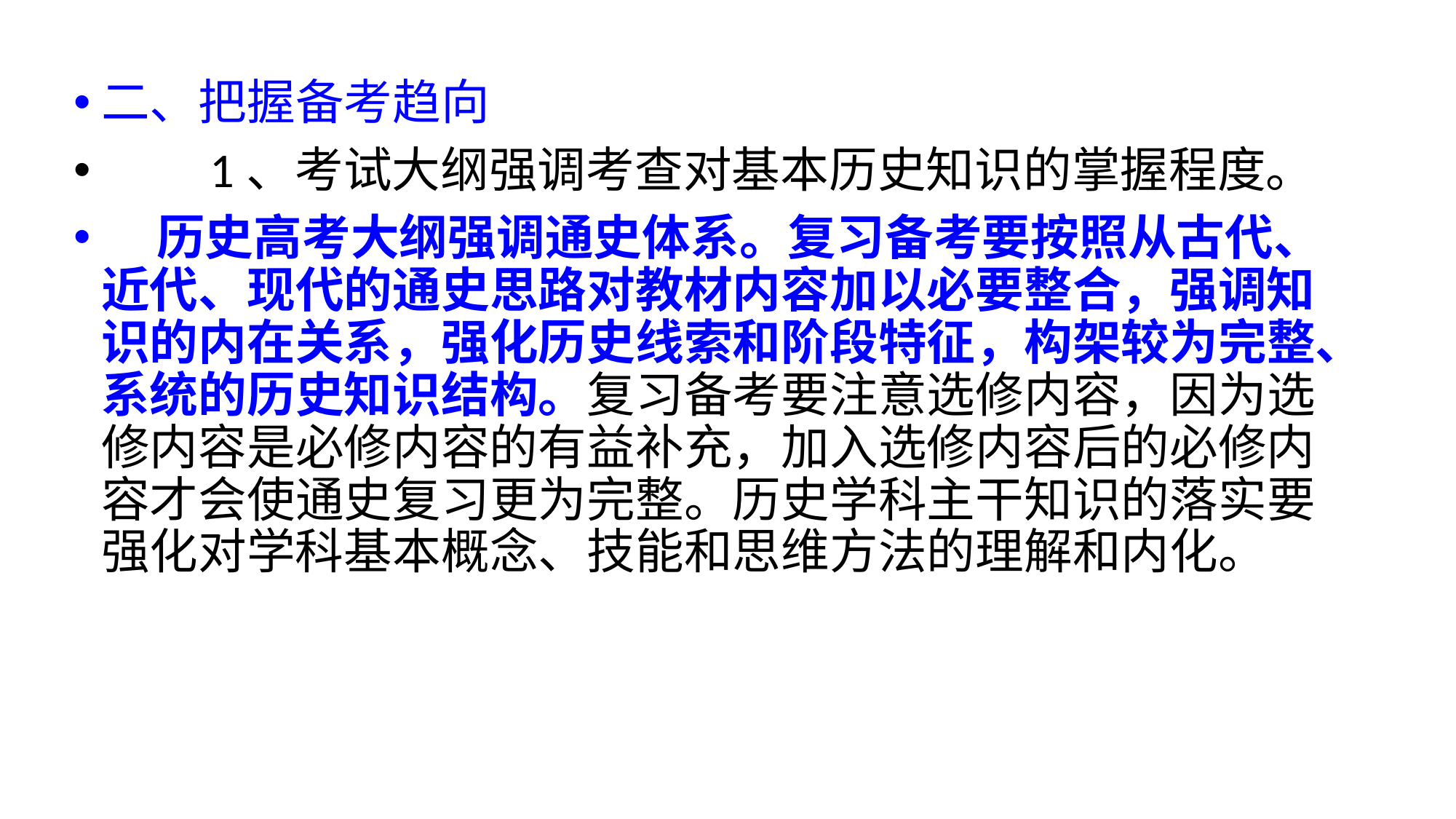

二、把握备考趋向
　　1、考试大纲强调考查对基本历史知识的掌握程度。
    历史高考大纲强调通史体系。复习备考要按照从古代、近代、现代的通史思路对教材内容加以必要整合，强调知识的内在关系，强化历史线索和阶段特征，构架较为完整、系统的历史知识结构。复习备考要注意选修内容，因为选修内容是必修内容的有益补充，加入选修内容后的必修内容才会使通史复习更为完整。历史学科主干知识的落实要强化对学科基本概念、技能和思维方法的理解和内化。